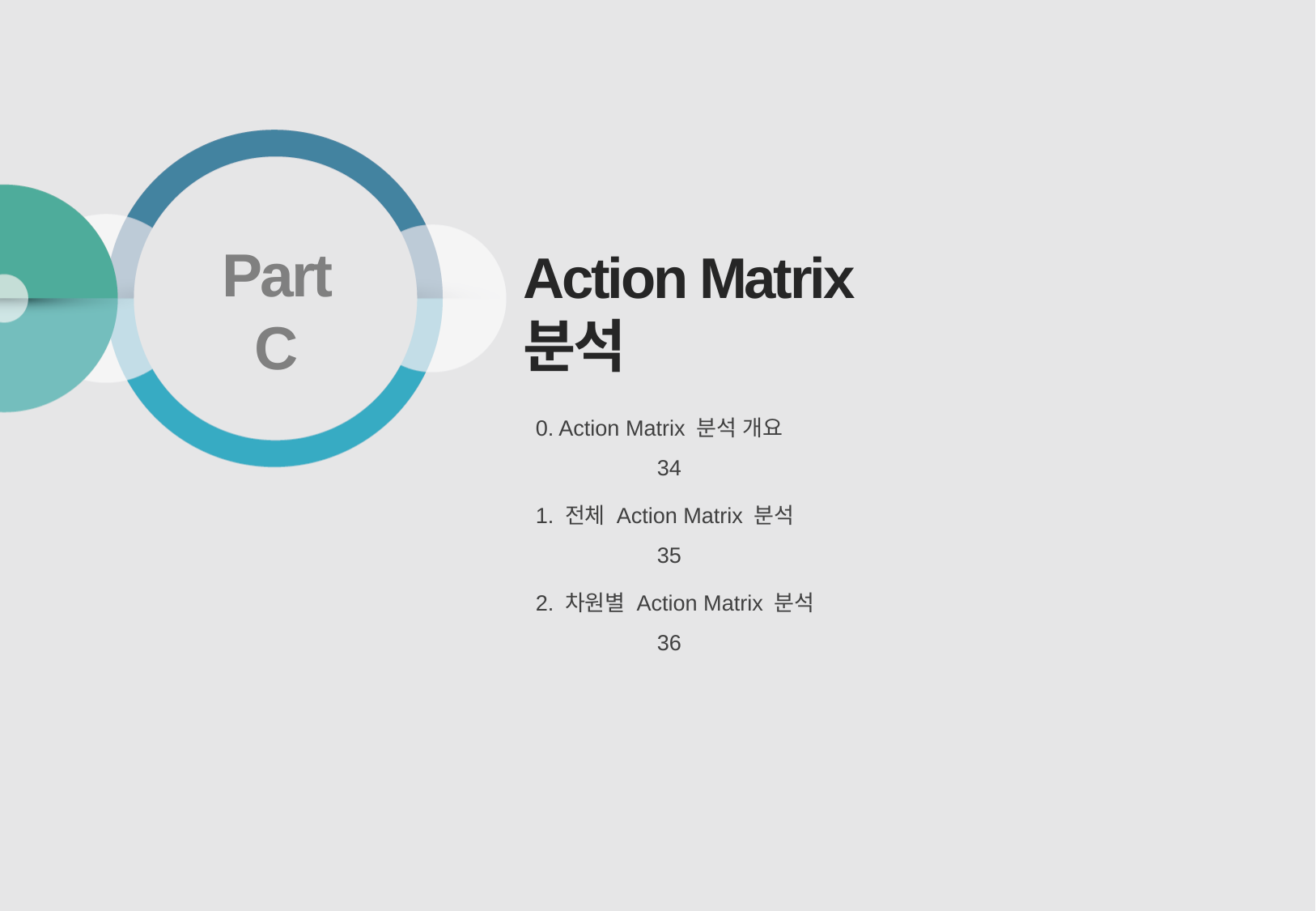

# Action Matrix 분석
Part C
0. Action Matrix 분석 개요		34
1. 전체 Action Matrix 분석		35
2. 차원별 Action Matrix 분석		36